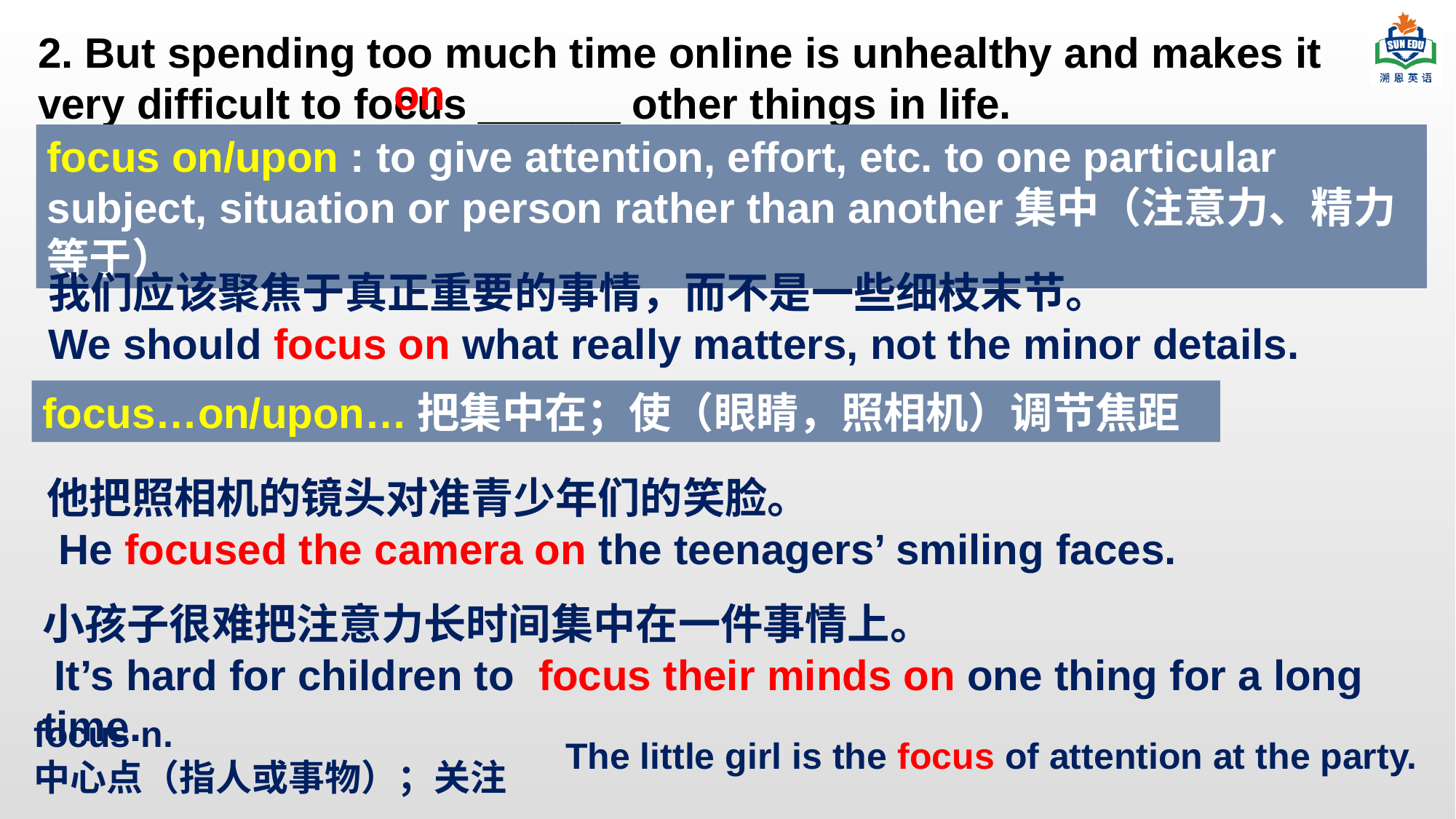

2. But spending too much time online is unhealthy and makes it very difficult to focus ______ other things in life.
 on
focus on/upon : to give attention, effort, etc. to one particular subject, situation or person rather than another集中（注意力、精力等于）
我们应该聚焦于真正重要的事情，而不是一些细枝末节。
We should focus on what really matters, not the minor details.
focus…on/upon…把集中在；使（眼睛，照相机）调节焦距
他把照相机的镜头对准青少年们的笑脸。
 He focused the camera on the teenagers’ smiling faces.
小孩子很难把注意力长时间集中在一件事情上。
 It’s hard for children to  focus their minds on one thing for a long time.
focus n.
中心点（指人或事物）；关注
The little girl is the focus of attention at the party.